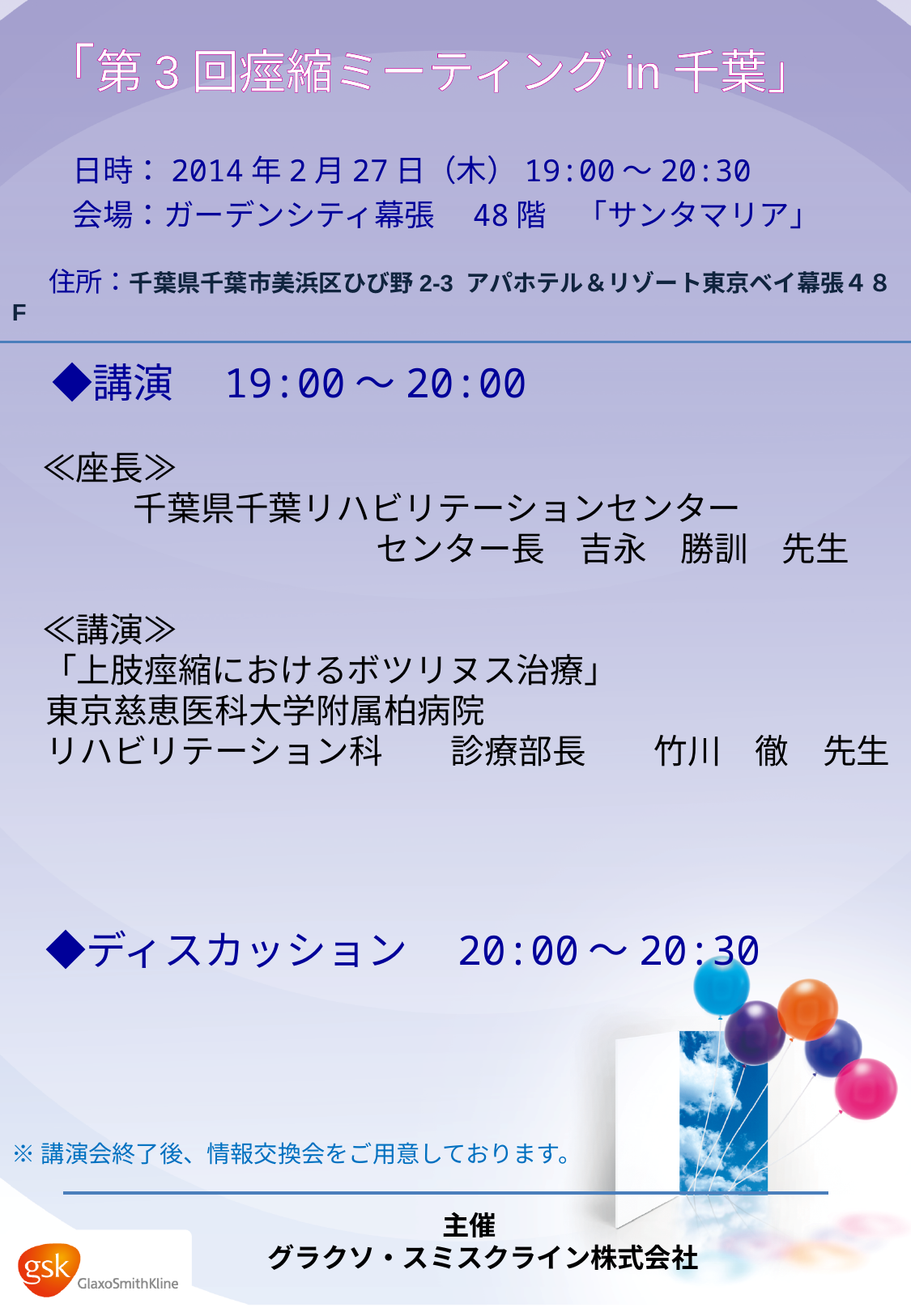

「第3回痙縮ミーティングin千葉」

　　日時：2014年2月27日（木）19:00～20:30

　　会場：ガーデンシティ幕張　48階　「サンタマリア」

     住所：千葉県千葉市美浜区ひび野2-3 アパホテル＆リゾート東京ベイ幕張４８F

　◆講演　19:00～20:00

　≪座長≫
	千葉県千葉リハビリテーションセンター
			センター長　吉永　勝訓　先生

　≪講演≫
   「上肢痙縮におけるボツリヌス治療」
　東京慈恵医科大学附属柏病院
　リハビリテーション科　　診療部長　　竹川　徹　先生

　◆ディスカッション　20:00～20:30

※講演会終了後、情報交換会をご用意しております。

主催
　グラクソ・スミスクライン株式会社